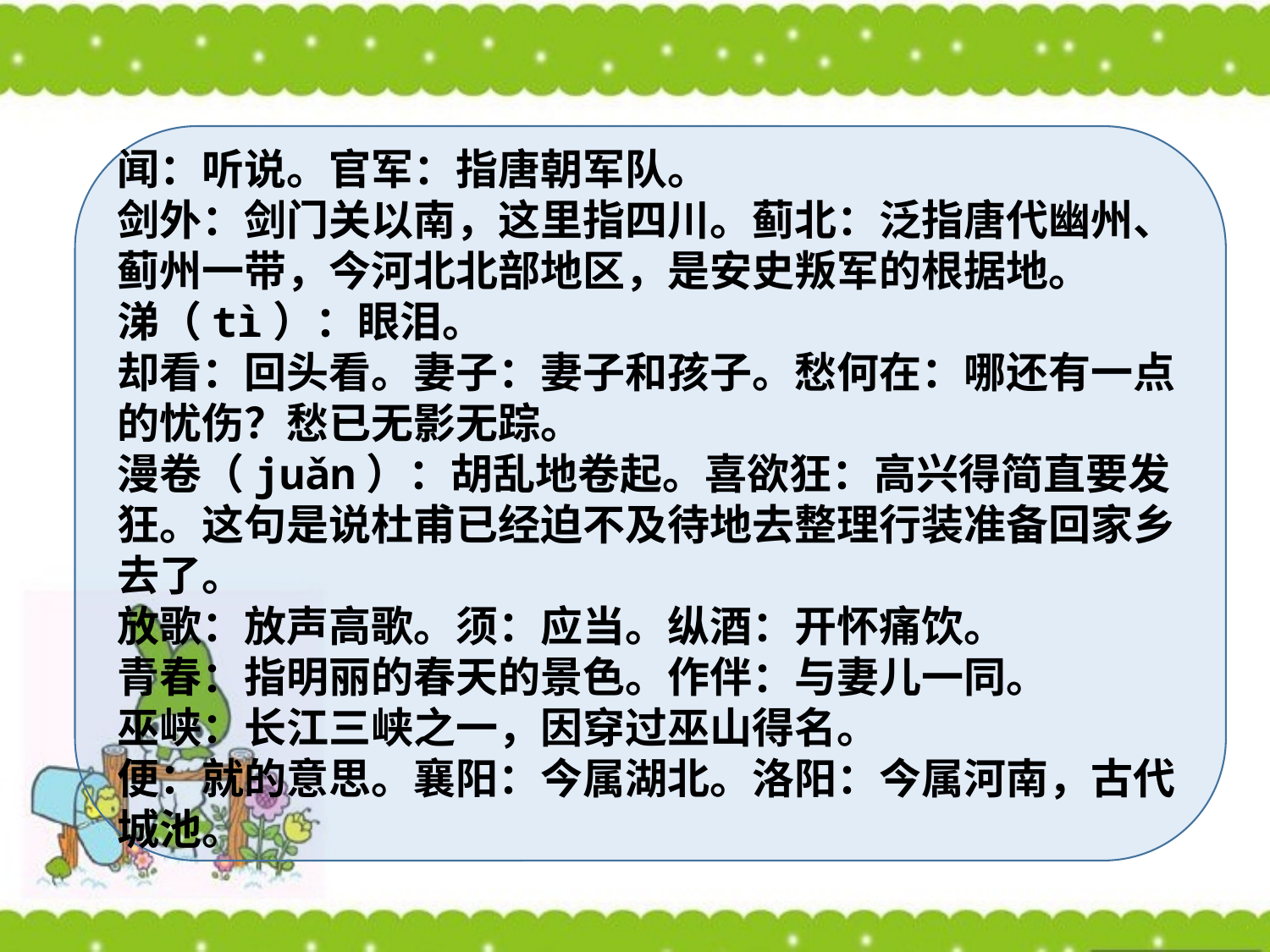

闻：听说。官军：指唐朝军队。
剑外：剑门关以南，这里指四川。蓟北：泛指唐代幽州、蓟州一带，今河北北部地区，是安史叛军的根据地。
涕（tì）：眼泪。
却看：回头看。妻子：妻子和孩子。愁何在：哪还有一点的忧伤？愁已无影无踪。
漫卷（juǎn）：胡乱地卷起。喜欲狂：高兴得简直要发狂。这句是说杜甫已经迫不及待地去整理行装准备回家乡去了。
放歌：放声高歌。须：应当。纵酒：开怀痛饮。
青春：指明丽的春天的景色。作伴：与妻儿一同。
巫峡：长江三峡之一，因穿过巫山得名。
便：就的意思。襄阳：今属湖北。洛阳：今属河南，古代城池。